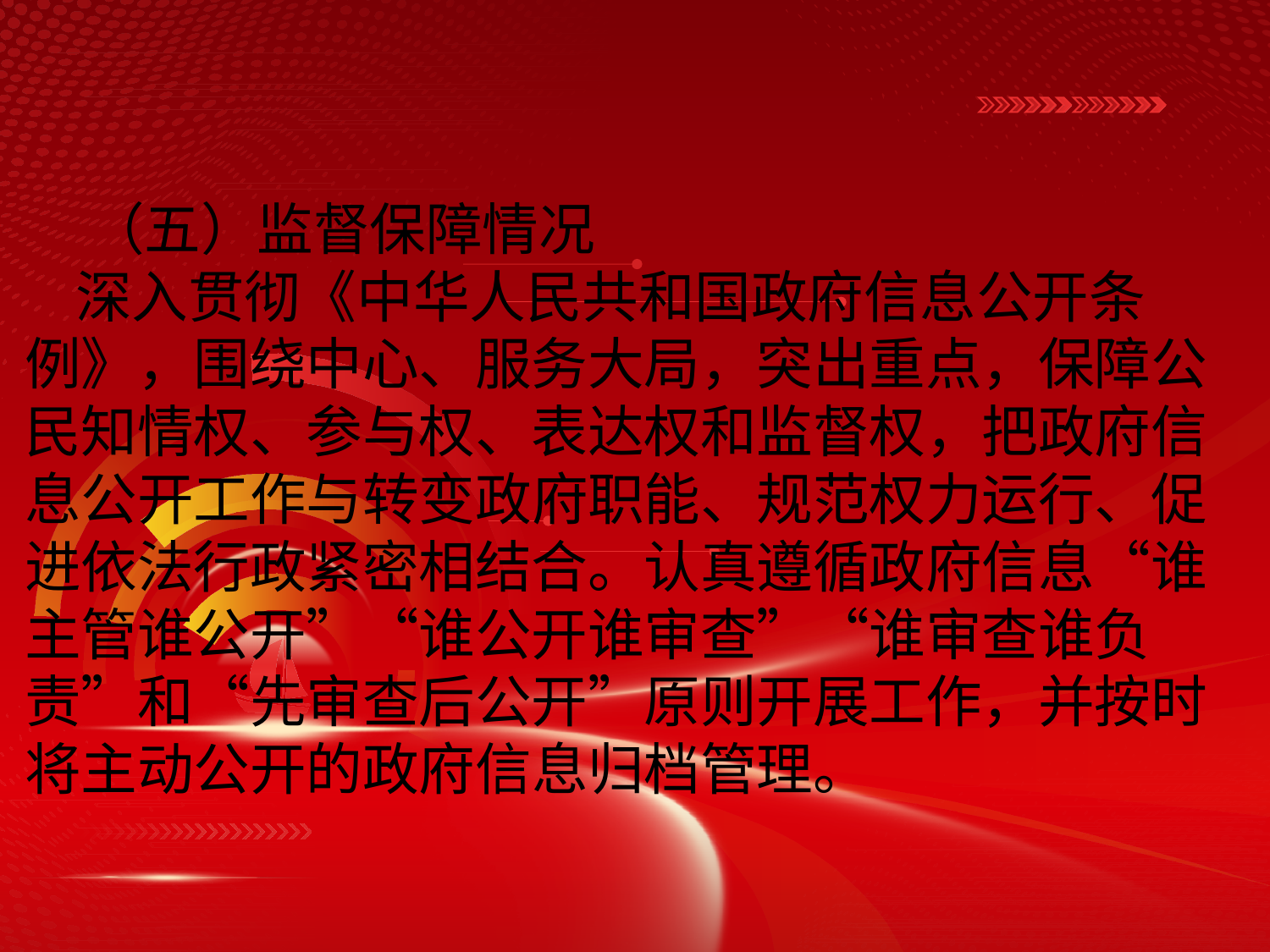

# （五）监督保障情况 深入贯彻《中华人民共和国政府信息公开条例》，围绕中心、服务大局，突出重点，保障公民知情权、参与权、表达权和监督权，把政府信息公开工作与转变政府职能、规范权力运行、促进依法行政紧密相结合。认真遵循政府信息“谁主管谁公开”“谁公开谁审查”“谁审查谁负责”和“先审查后公开”原则开展工作，并按时将主动公开的政府信息归档管理。